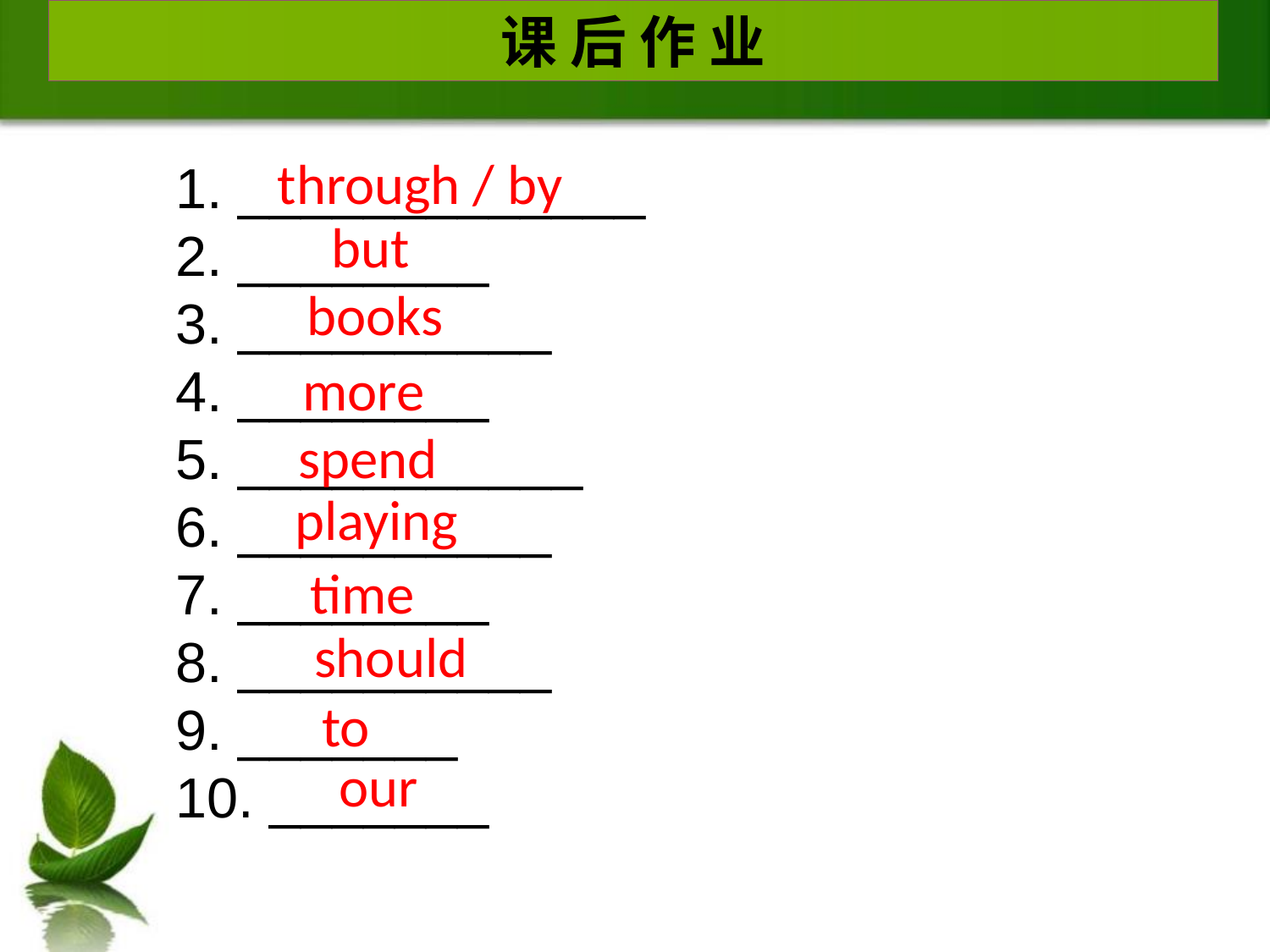

课 后 作 业
through / by
1. _____________
2. ________
3. __________
4. ________
5. ___________
6. __________
7. ________
8. __________
9. _______
10. _______
but
books
more
spend
playing
time
should
to
our